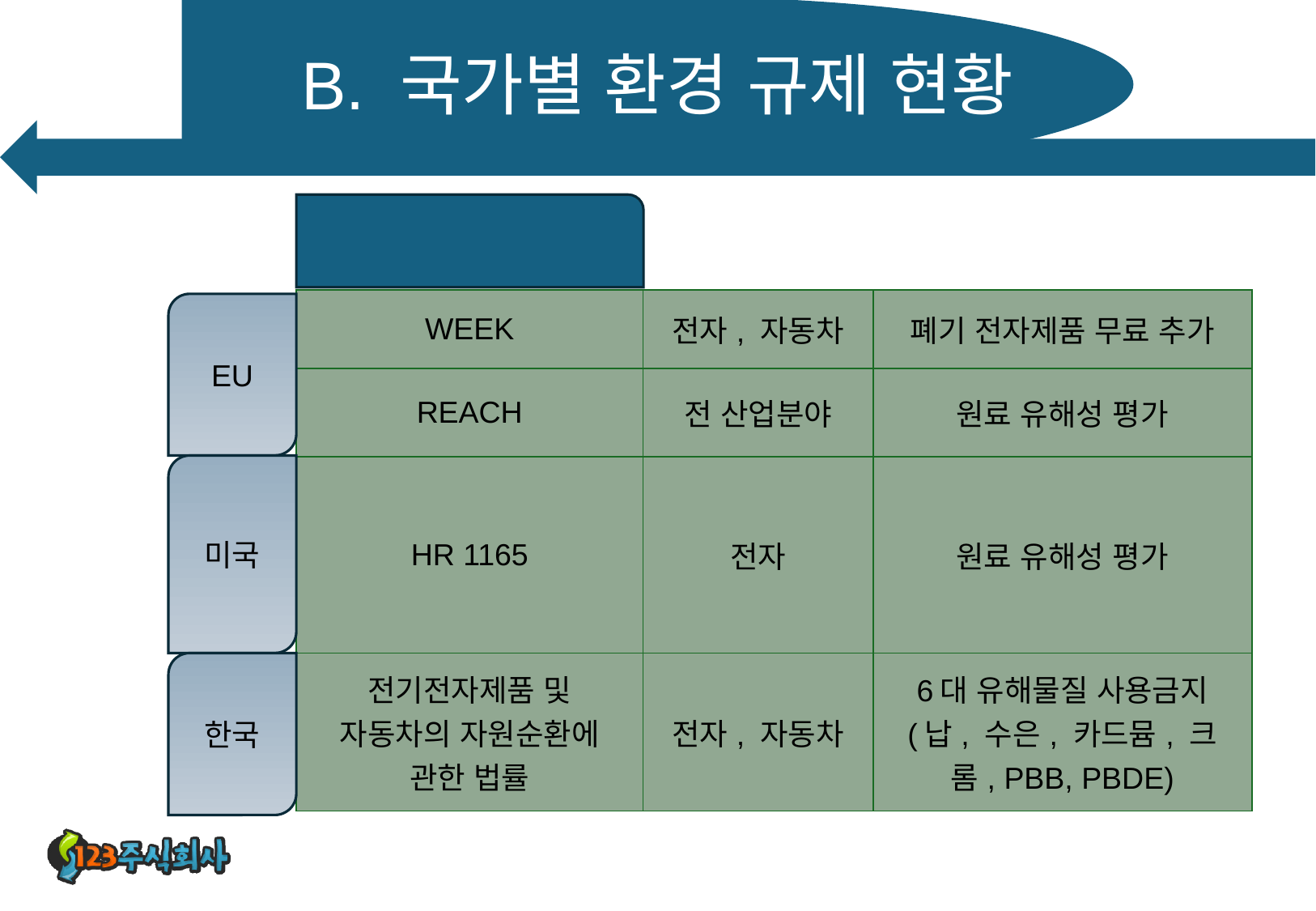

# B. 국가별 환경 규제 현황

| WEEK | 전자, 자동차 | 폐기 전자제품 무료 추가 |
| --- | --- | --- |
| REACH | 전 산업분야 | 원료 유해성 평가 |
| HR 1165 | 전자 | 원료 유해성 평가 |
| 전기전자제품 및 자동차의 자원순환에 관한 법률 | 전자, 자동차 | 6대 유해물질 사용금지 (납, 수은, 카드뮴, 크롬, PBB, PBDE) |
EU
미국
한국